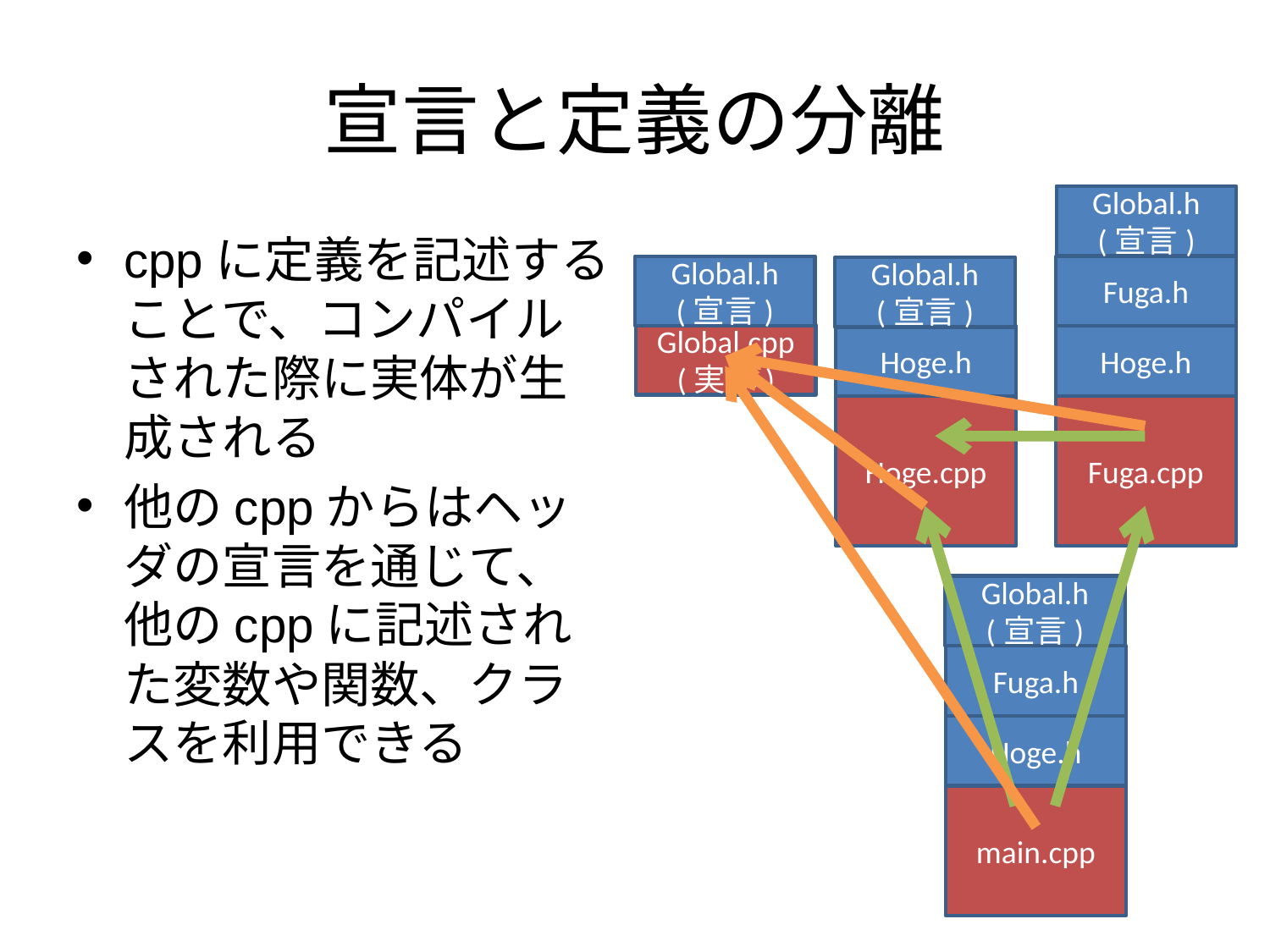

# 宣言と定義の分離
Global.h
(宣言)
cppに定義を記述することで、コンパイルされた際に実体が生成される
他のcppからはヘッダの宣言を通じて、他のcppに記述された変数や関数、クラスを利用できる
Global.h
(宣言)
Fuga.h
Global.h
(宣言)
Global.cpp
(実体)
Hoge.h
Hoge.h
Hoge.cpp
Fuga.cpp
Global.h
(宣言)
Fuga.h
Hoge.h
main.cpp